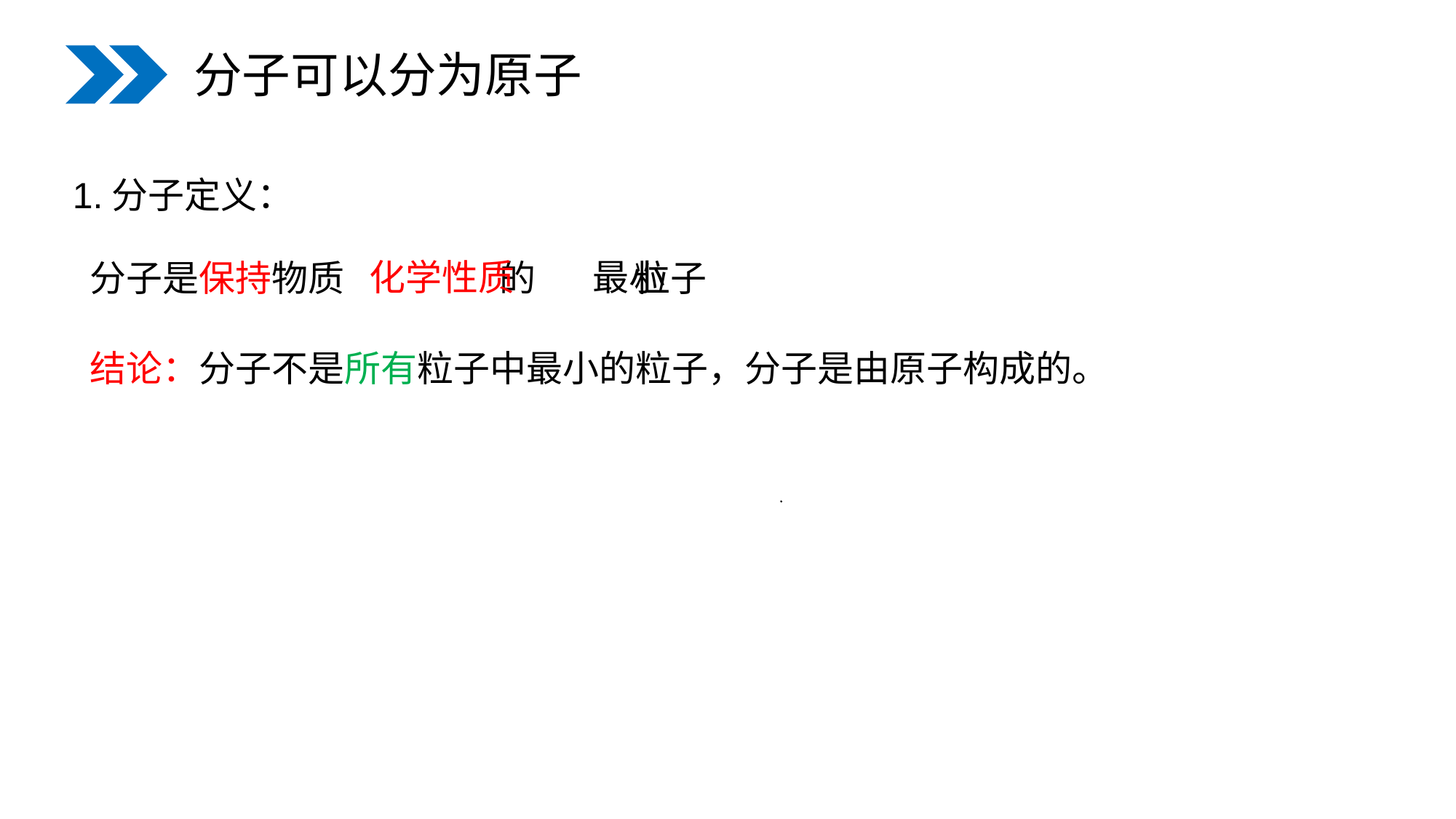

分子可以分为原子
1.分子定义：
最小
化学性质
分子是保持物质                   的            粒子

结论：分子不是所有粒子中最小的粒子，分子是由原子构成的。